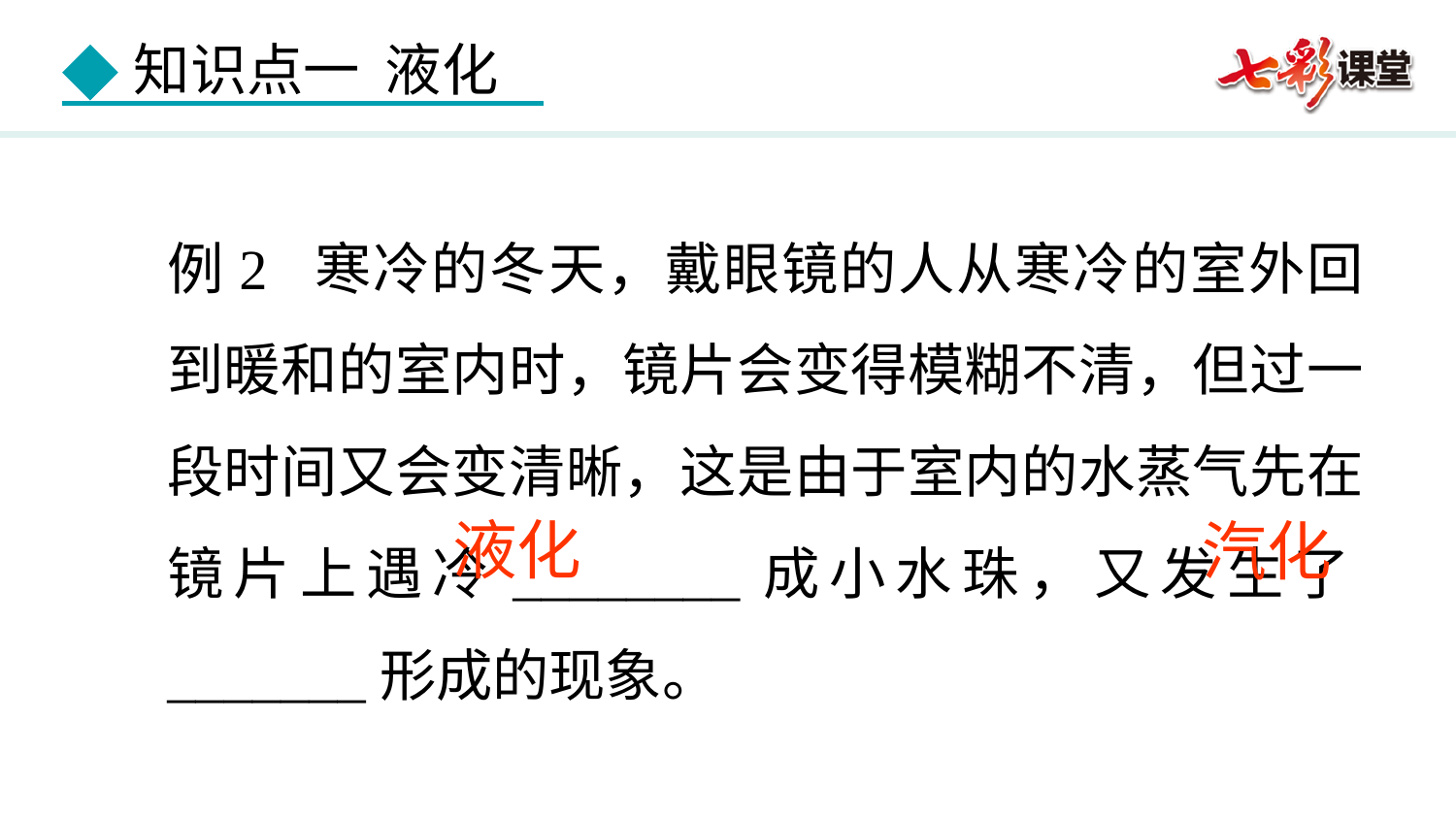

例2  寒冷的冬天，戴眼镜的人从寒冷的室外回到暖和的室内时，镜片会变得模糊不清，但过一段时间又会变清晰，这是由于室内的水蒸气先在镜片上遇冷________成小水珠，又发生了_______形成的现象。
液化
汽化